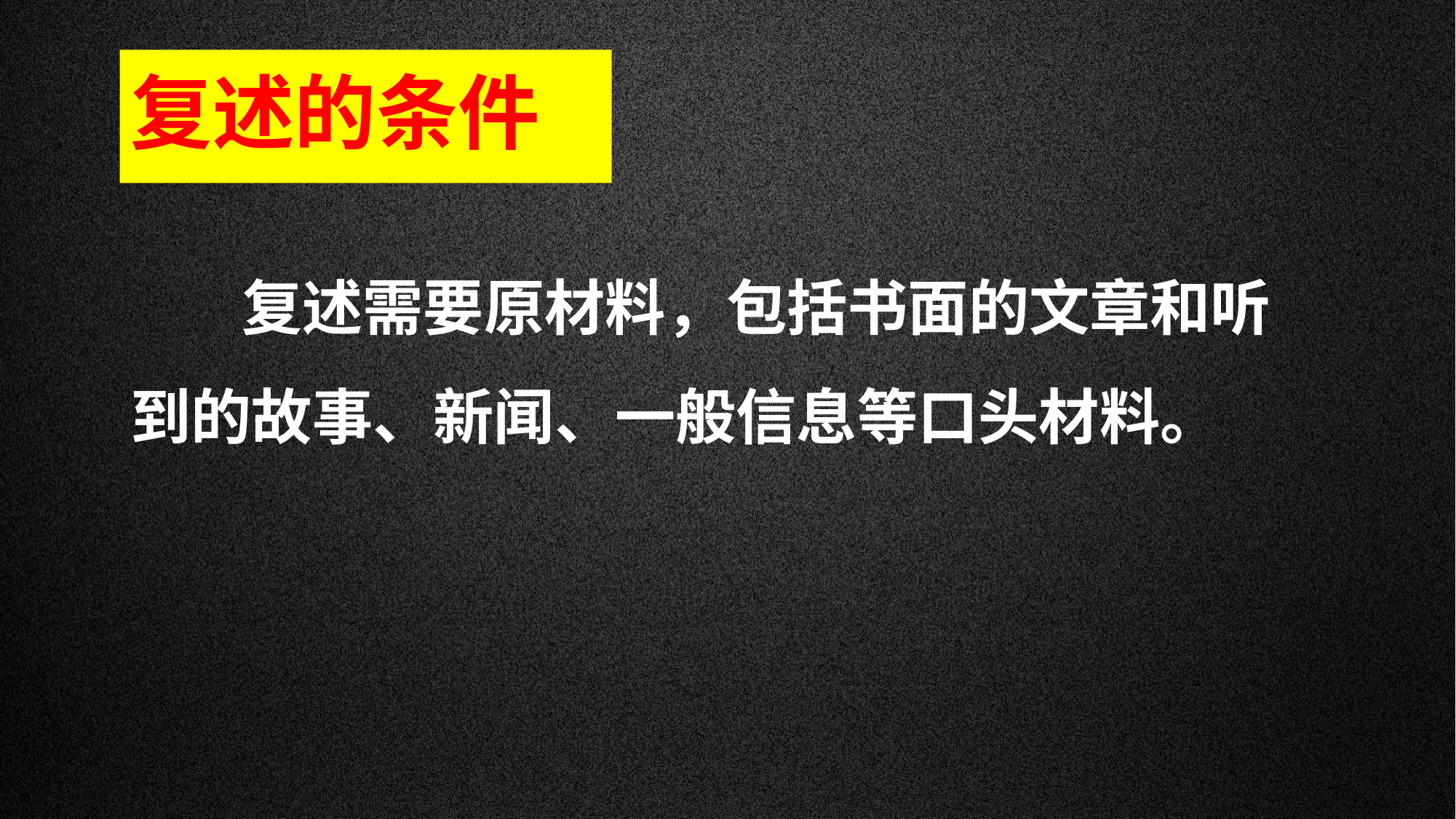

复述的条件
       复述需要原材料，包括书面的文章和听到的故事、新闻、一般信息等口头材料。